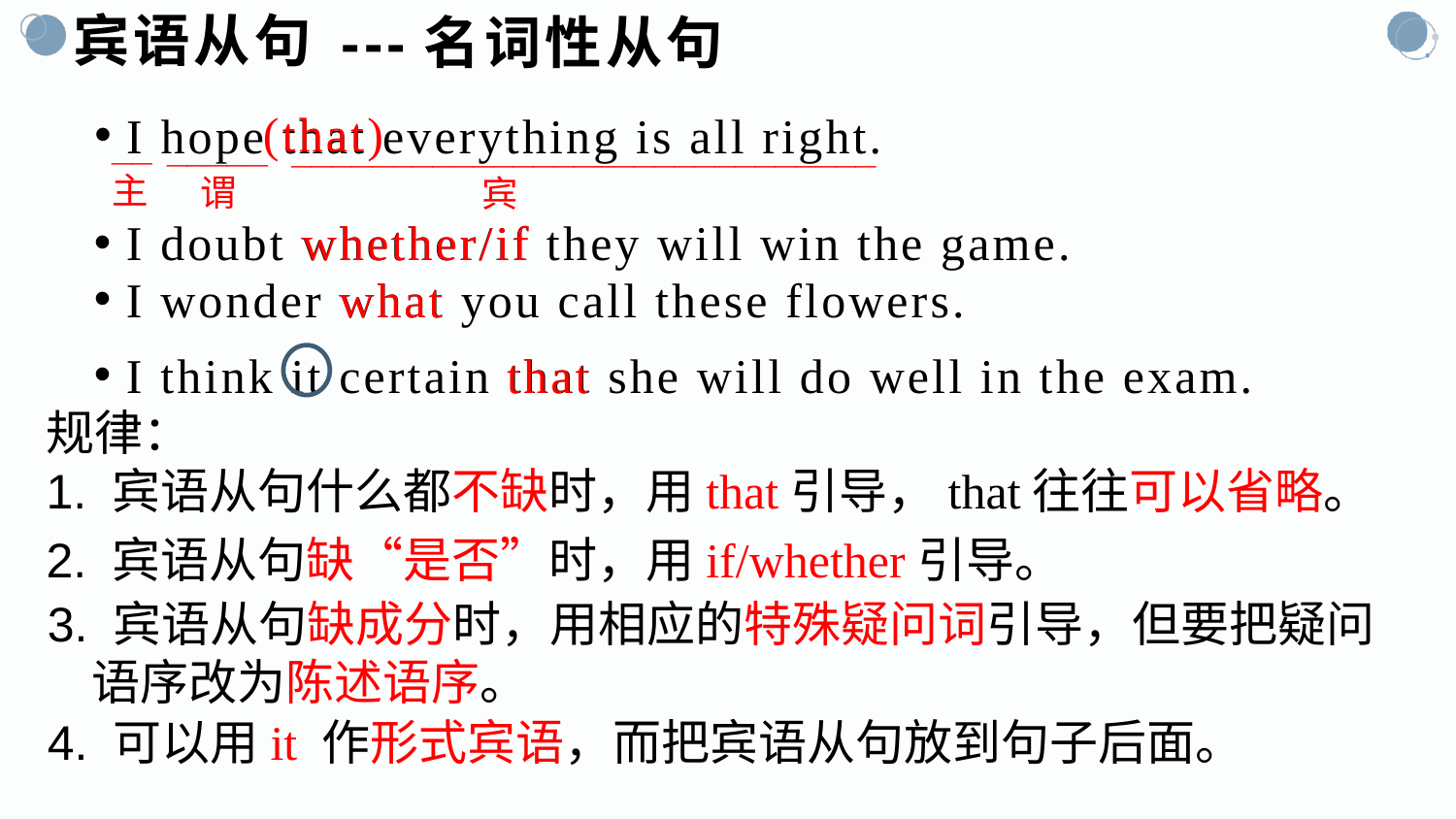

宾语从句
---名词性从句
 (that)
 I hope that everything is all right.
__
主
_____
   谓
_____________________________
                      宾
whether/if
 I doubt whether/if they will win the game.
 I wonder what you call these flowers.
 what
 I think it certain that she will do well in the exam.
 that

规律：
1. 宾语从句什么都不缺时，用that引导，that往往可以省略。
2. 宾语从句缺“是否”时，用if/whether引导。
3. 宾语从句缺成分时，用相应的特殊疑问词引导，但要把疑问
   语序改为陈述语序。
4. 可以用it 作形式宾语，而把宾语从句放到句子后面。